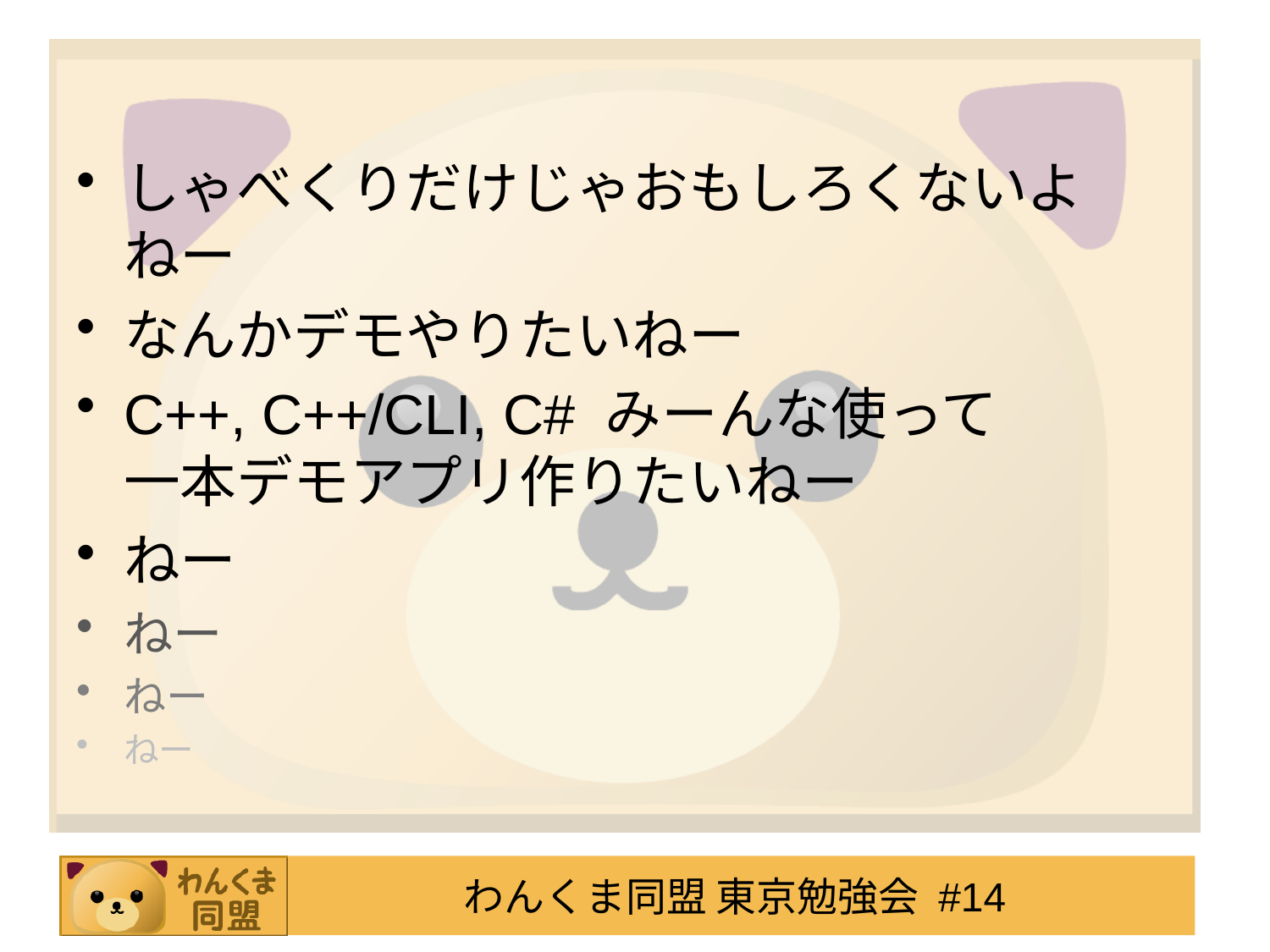

#
しゃべくりだけじゃおもしろくないよねー
なんかデモやりたいねー
C++, C++/CLI, C# みーんな使って
一本デモアプリ作りたいねー
ねー
ねー
ねー
ねー